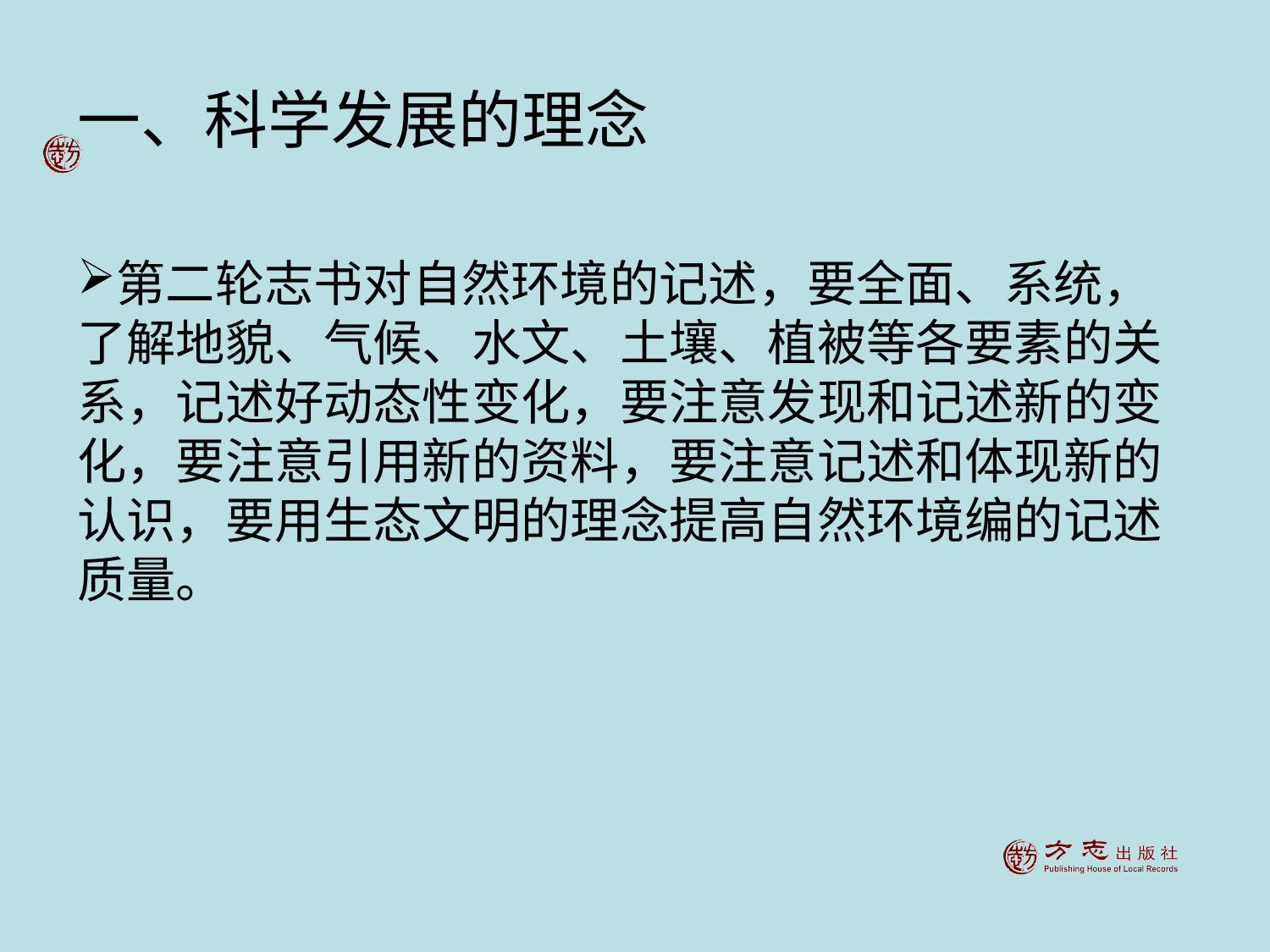

# 一、科学发展的理念
第二轮志书对自然环境的记述，要全面、系统，了解地貌、气候、水文、土壤、植被等各要素的关系，记述好动态性变化，要注意发现和记述新的变化，要注意引用新的资料，要注意记述和体现新的认识，要用生态文明的理念提高自然环境编的记述质量。